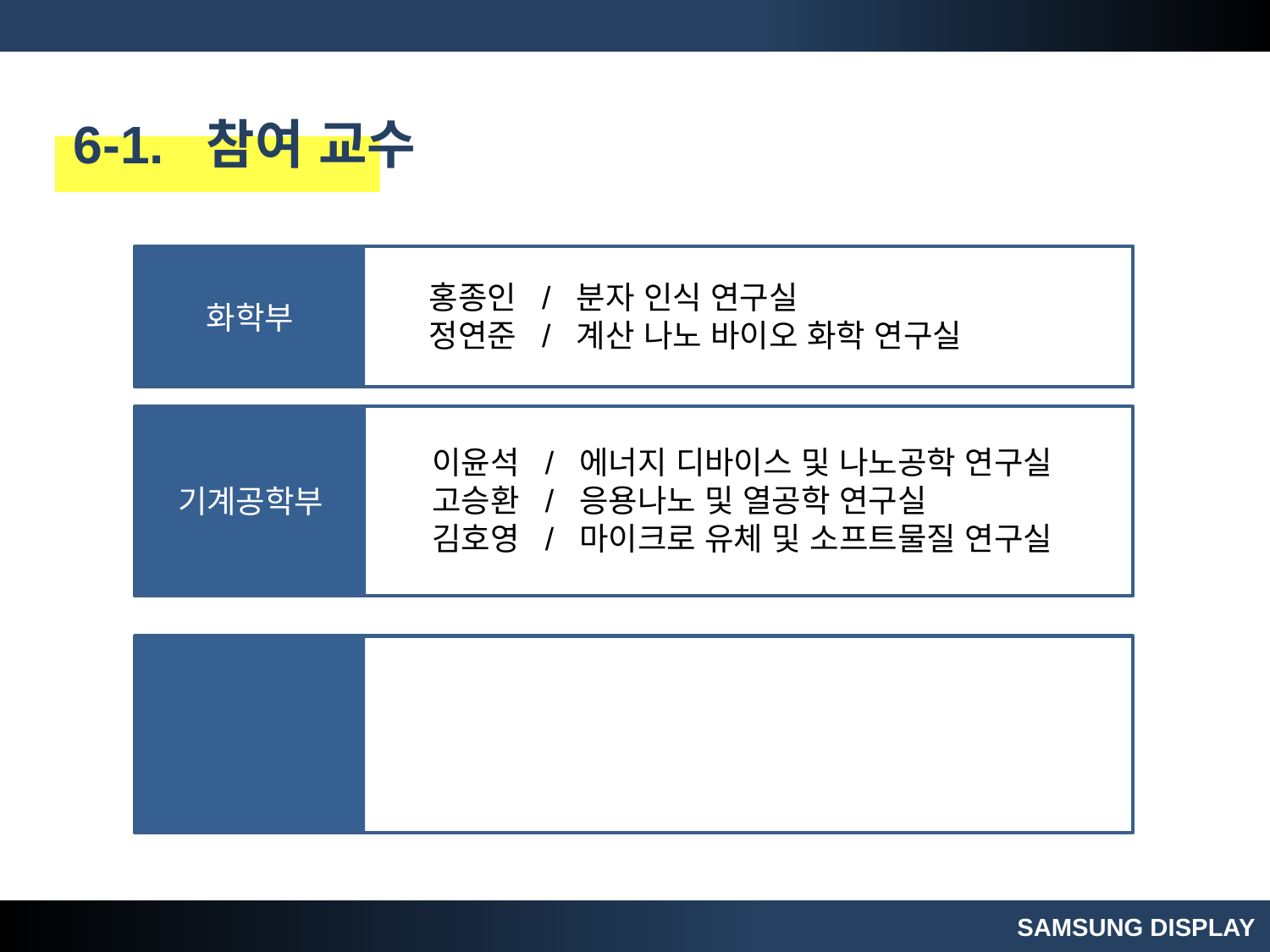

6-1.  참여 교수

화학부

홍종인  /  분자 인식 연구실
정연준  /  계산 나노 바이오 화학 연구실
기계공학부

이윤석  /  에너지 디바이스 및 나노공학 연구실
고승환  /  응용나노 및 열공학 연구실
김호영  /  마이크로 유체 및 소프트물질 연구실

SAMSUNG DISPLAY